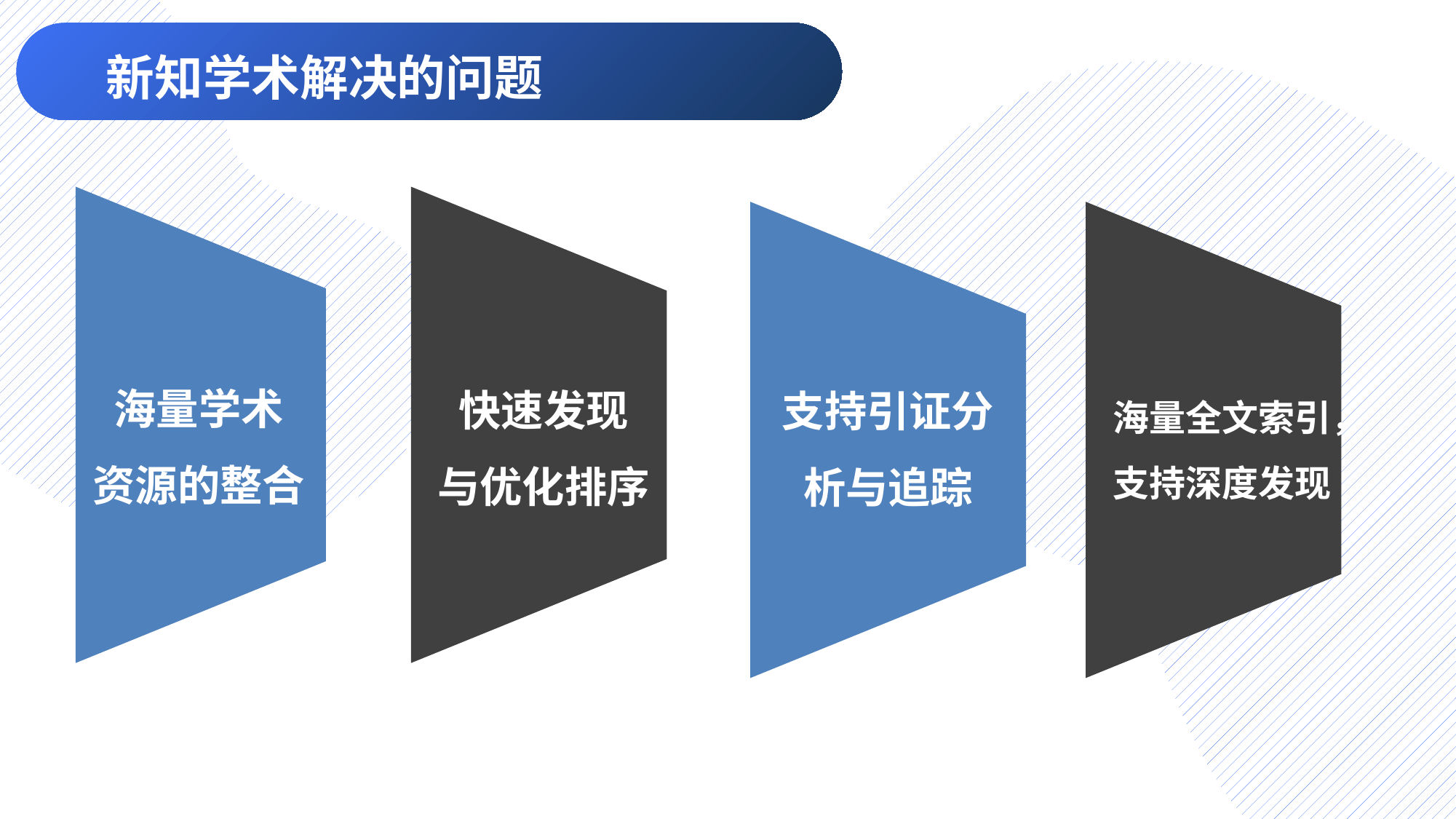

新知学术解决的问题

海量学术
资源的整合
快速发现
与优化排序
支持引证分析与追踪
海量全文索引，支持深度发现